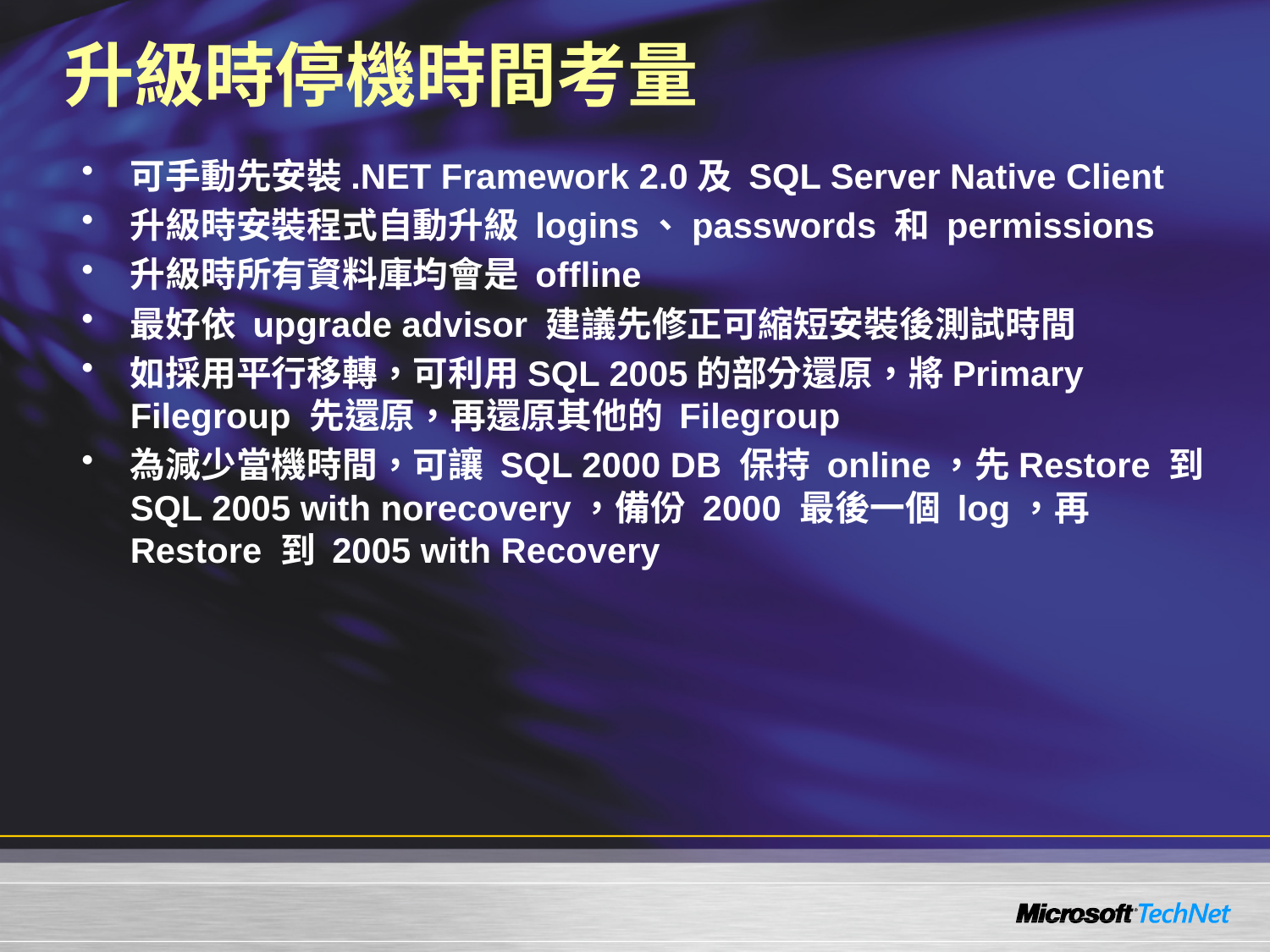

# 升級時停機時間考量
可手動先安裝.NET Framework 2.0及 SQL Server Native Client
升級時安裝程式自動升級 logins、passwords 和 permissions
升級時所有資料庫均會是 offline
最好依 upgrade advisor 建議先修正可縮短安裝後測試時間
如採用平行移轉，可利用SQL 2005的部分還原，將Primary Filegroup 先還原，再還原其他的 Filegroup
為減少當機時間，可讓 SQL 2000 DB 保持 online，先Restore 到 SQL 2005 with norecovery，備份 2000 最後一個 log，再 Restore 到 2005 with Recovery